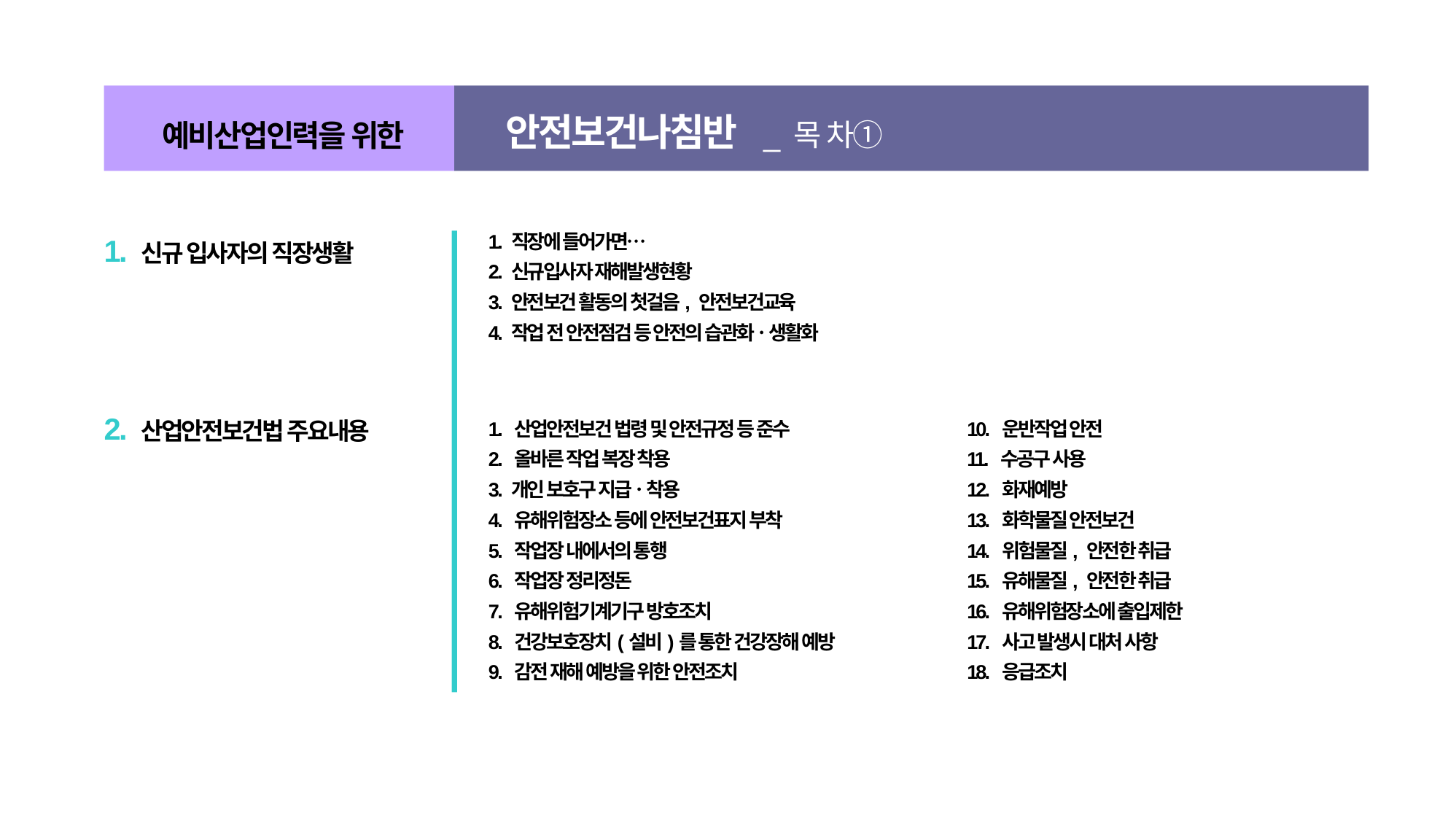

안전보건나침반  _ 목 차①
예비산업인력을 위한
1. 신규 입사자의 직장생활
1. 직장에 들어가면…
2. 신규입사자 재해발생현황
3. 안전보건 활동의 첫걸음, 안전보건교육
4. 작업 전 안전점검 등 안전의 습관화ㆍ생활화
2. 산업안전보건법 주요내용

1.  산업안전보건 법령 및 안전규정 등 준수
2.  올바른 작업 복장 착용
3. 개인 보호구 지급ㆍ착용
4.  유해위험장소 등에 안전보건표지 부착
5.  작업장 내에서의 통행
6.  작업장 정리정돈
7.  유해위험기계기구 방호조치
8.  건강보호장치(설비)를 통한 건강장해 예방
9.  감전 재해 예방을 위한 안전조치
10.  운반작업 안전
11.  수공구 사용
12.  화재예방
13.  화학물질 안전보건
14.  위험물질, 안전한 취급
15.  유해물질, 안전한 취급
16.  유해위험장소에 출입제한
17.  사고 발생시 대처 사항
18.  응급조치